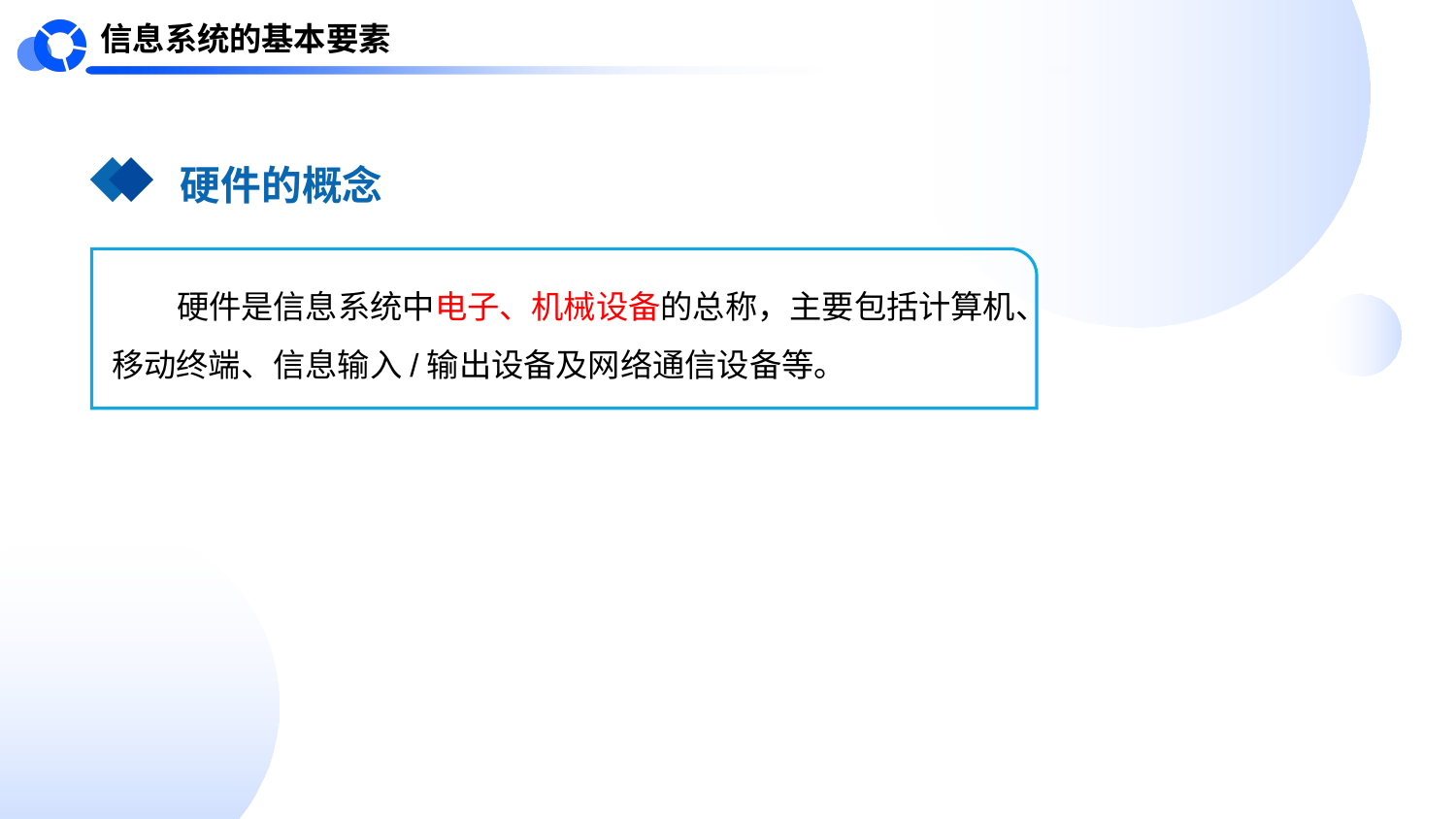

硬件的概念

硬件是信息系统中电子、机械设备的总称，主要包括计算机、移动终端、信息输入/输出设备及网络通信设备等。